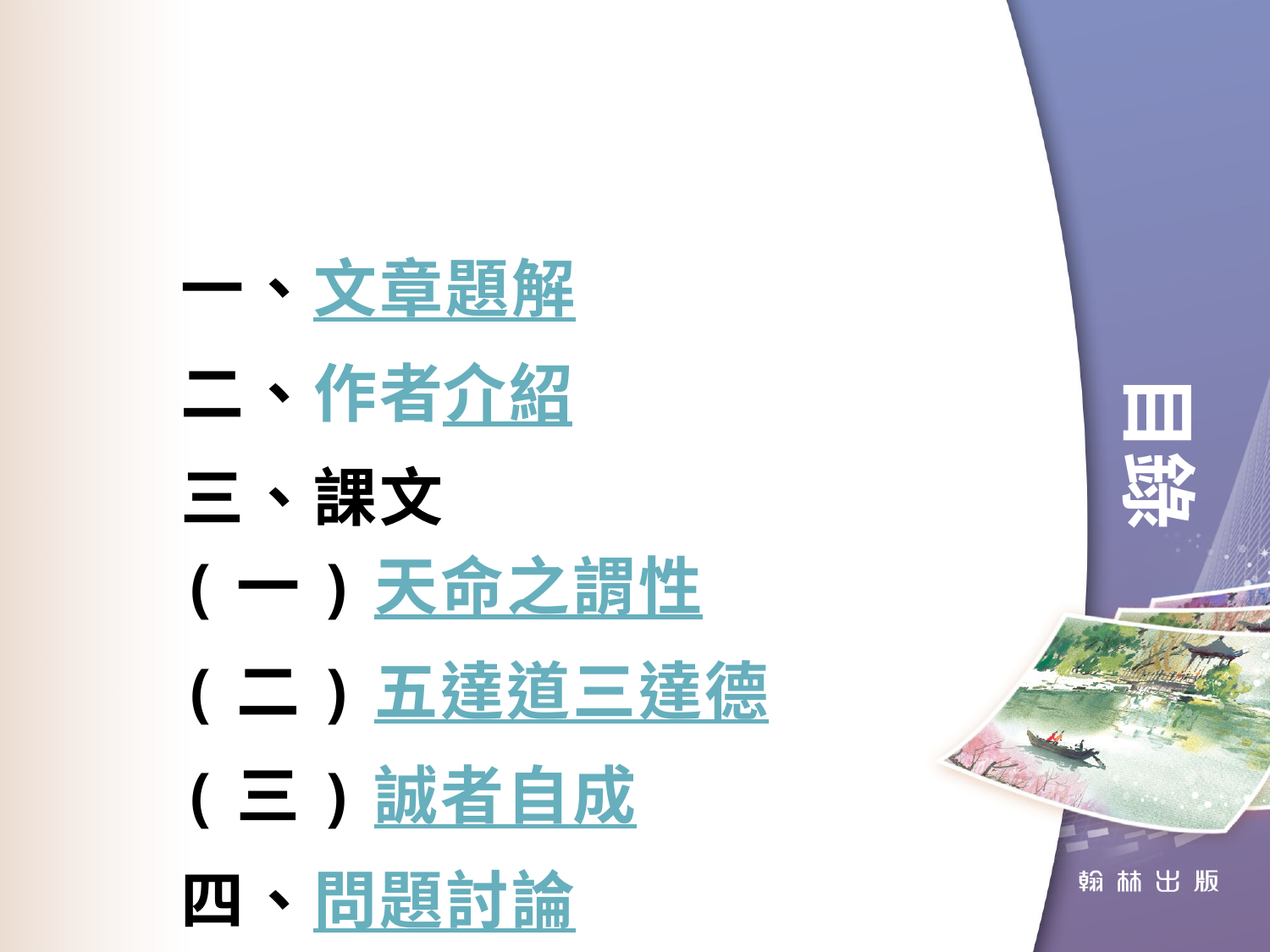

目錄
一、文章題解
二、作者介紹
三、課文
(一)天命之謂性
(二)五達道三達德
(三)誠者自成
四、問題討論
五、應用練習
六、歷屆試題
七、延伸閱讀
八、網路資源